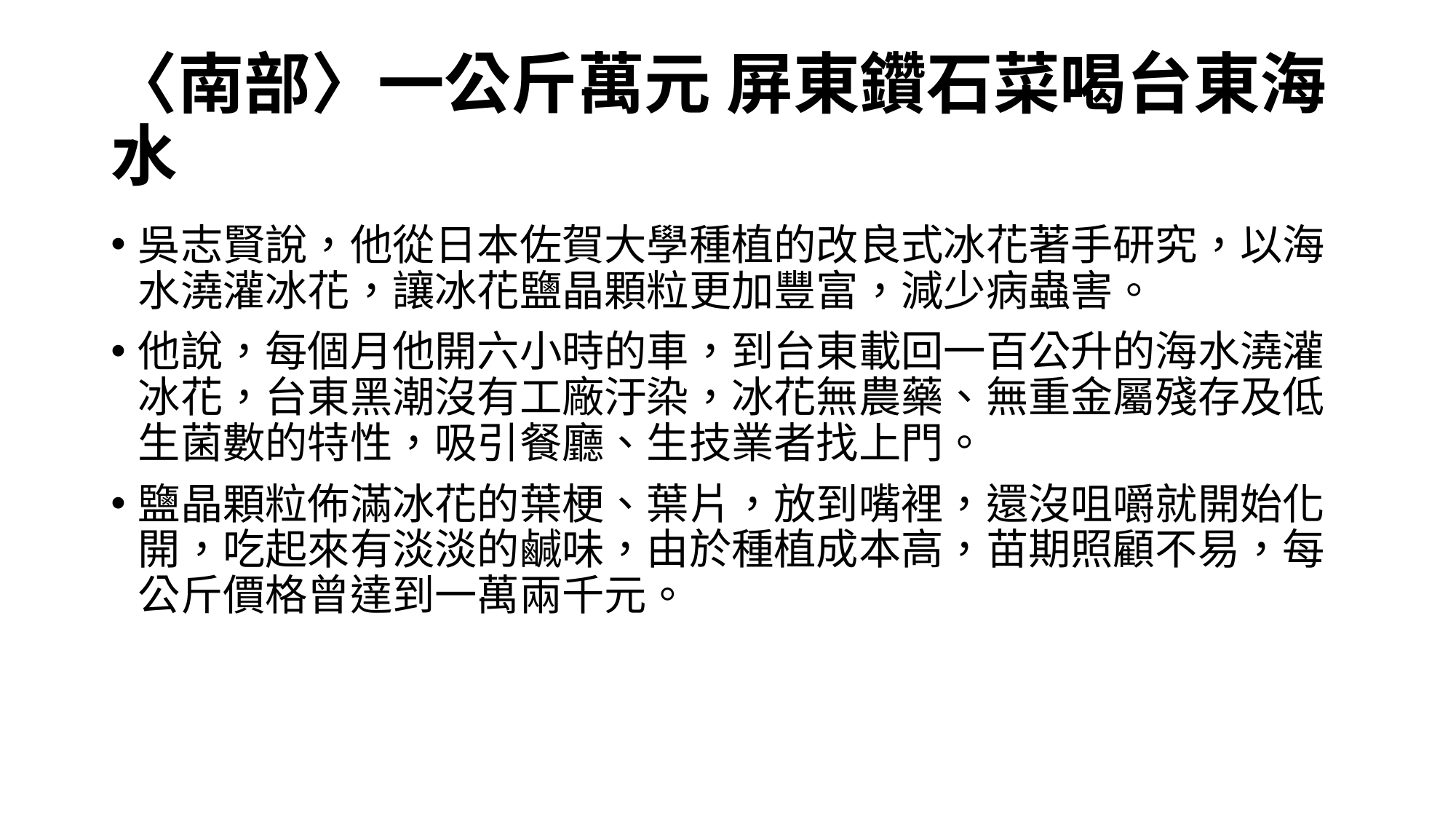

# 〈南部〉一公斤萬元 屏東鑽石菜喝台東海水
吳志賢說，他從日本佐賀大學種植的改良式冰花著手研究，以海水澆灌冰花，讓冰花鹽晶顆粒更加豐富，減少病蟲害。
他說，每個月他開六小時的車，到台東載回一百公升的海水澆灌冰花，台東黑潮沒有工廠汙染，冰花無農藥、無重金屬殘存及低生菌數的特性，吸引餐廳、生技業者找上門。
鹽晶顆粒佈滿冰花的葉梗、葉片，放到嘴裡，還沒咀嚼就開始化開，吃起來有淡淡的鹹味，由於種植成本高，苗期照顧不易，每公斤價格曾達到一萬兩千元。